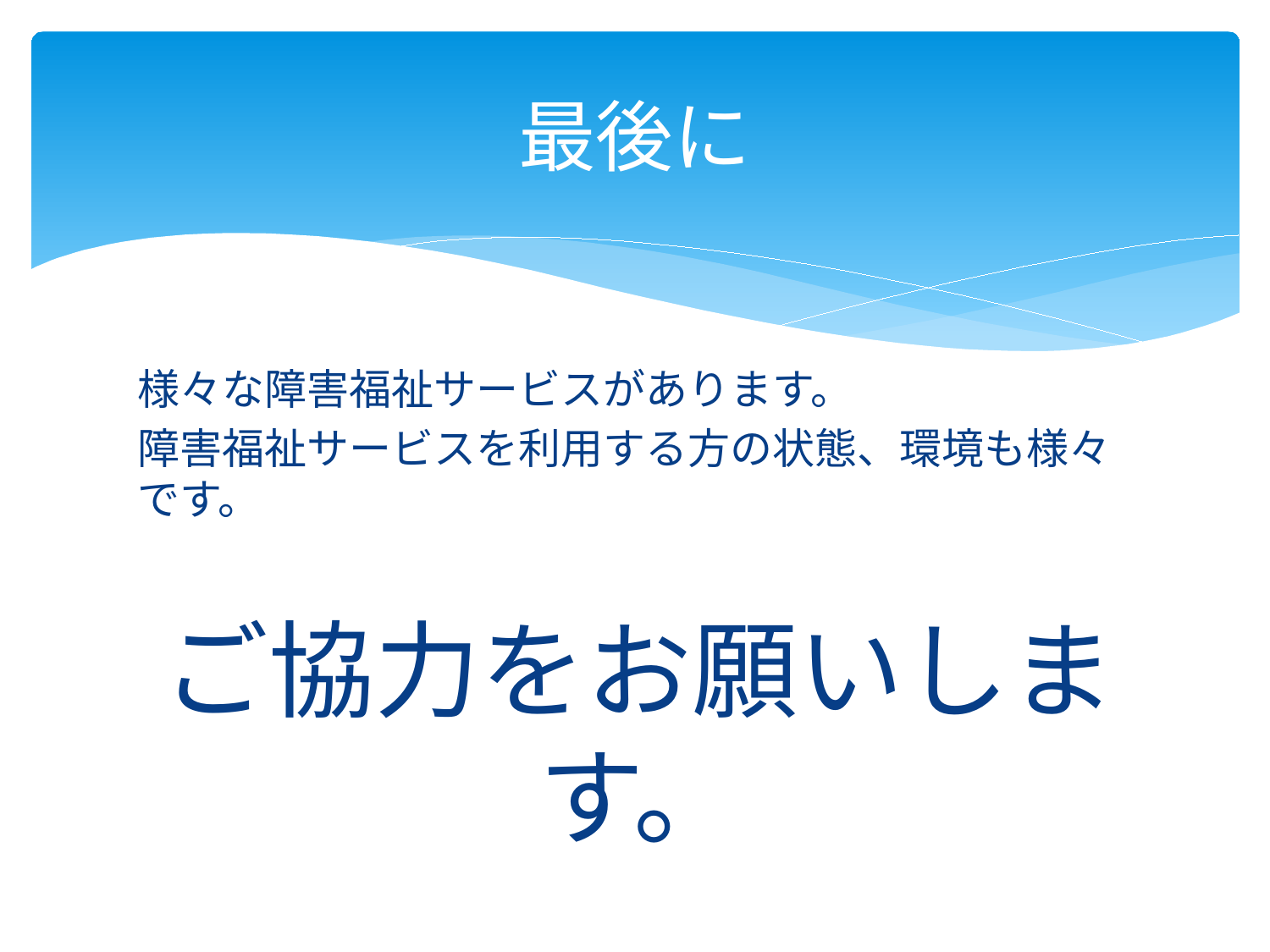

# 最後に
様々な障害福祉サービスがあります。
障害福祉サービスを利用する方の状態、環境も様々です。

ご協力をお願いします。